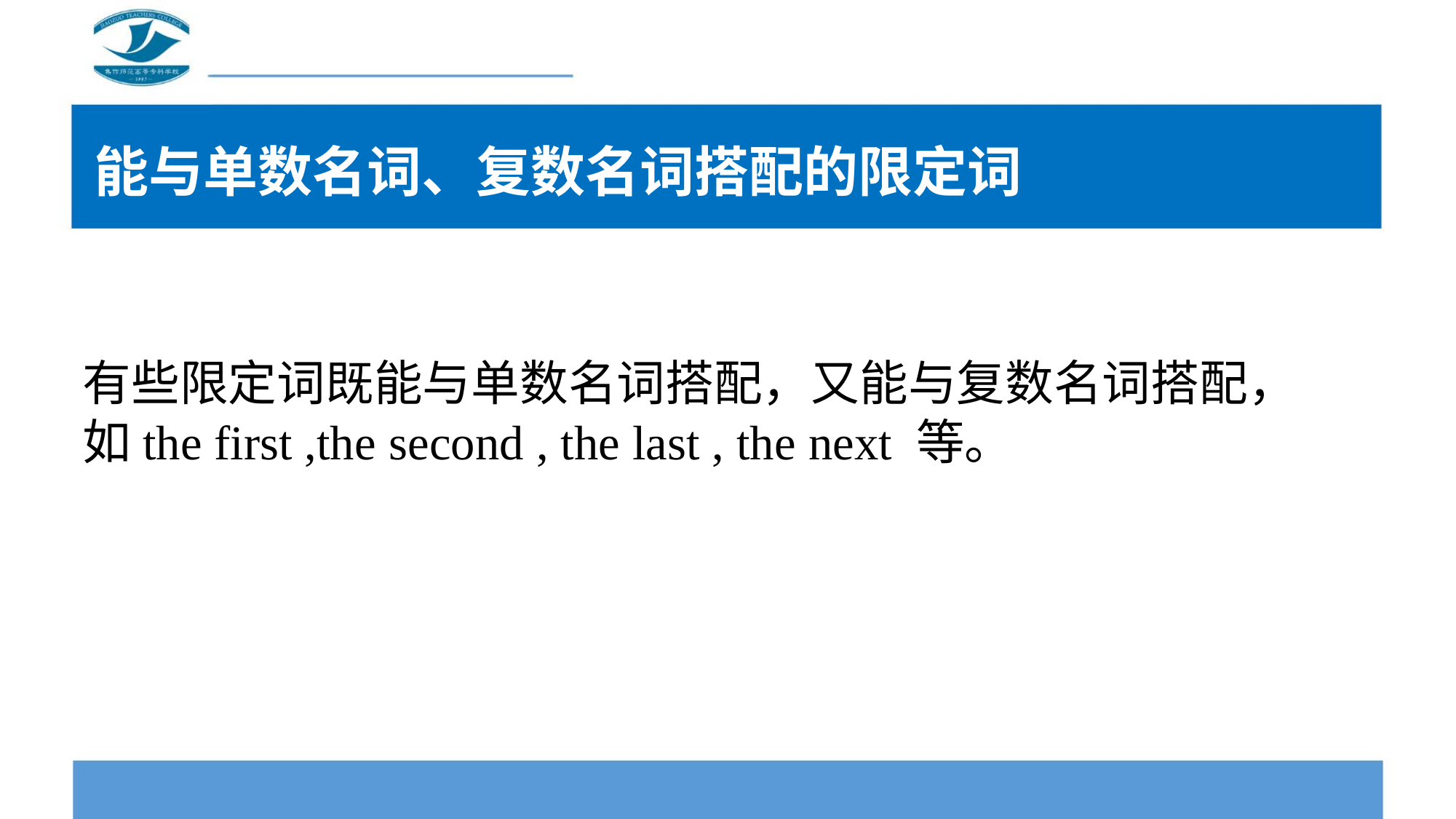

能与单数名词、复数名词搭配的限定词
有些限定词既能与单数名词搭配，又能与复数名词搭配，
如the first ,the second , the last , the next 等。